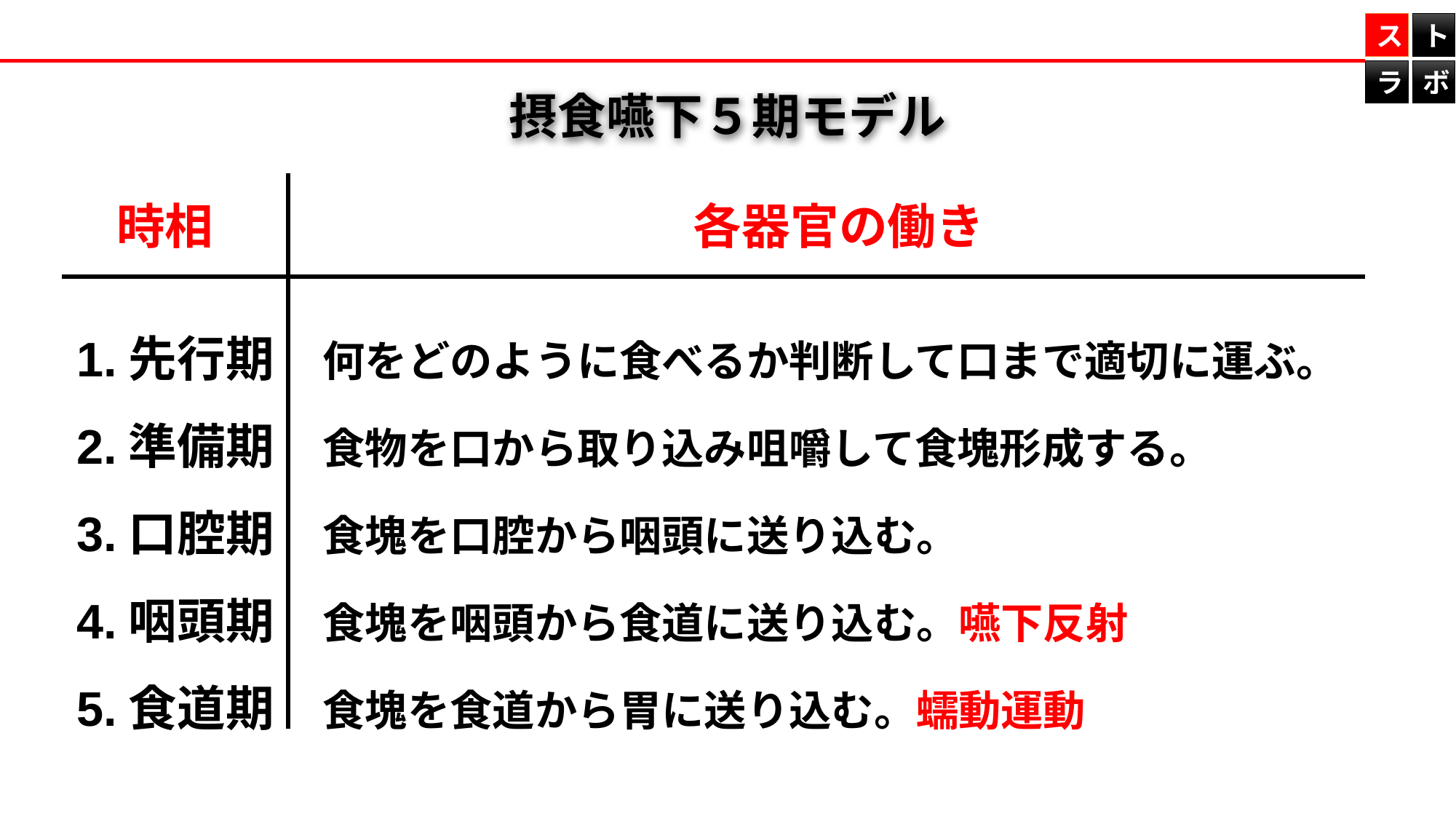

ス
ト
ラ
ボ

摂食嚥下５期モデル
各器官の働き
時相
1.先行期　何をどのように食べるか判断して口まで適切に運ぶ。
2.準備期　食物を口から取り込み咀嚼して食塊形成する。
3.口腔期　食塊を口腔から咽頭に送り込む。
4.咽頭期　食塊を咽頭から食道に送り込む。嚥下反射
5.食道期　食塊を食道から胃に送り込む。蠕動運動